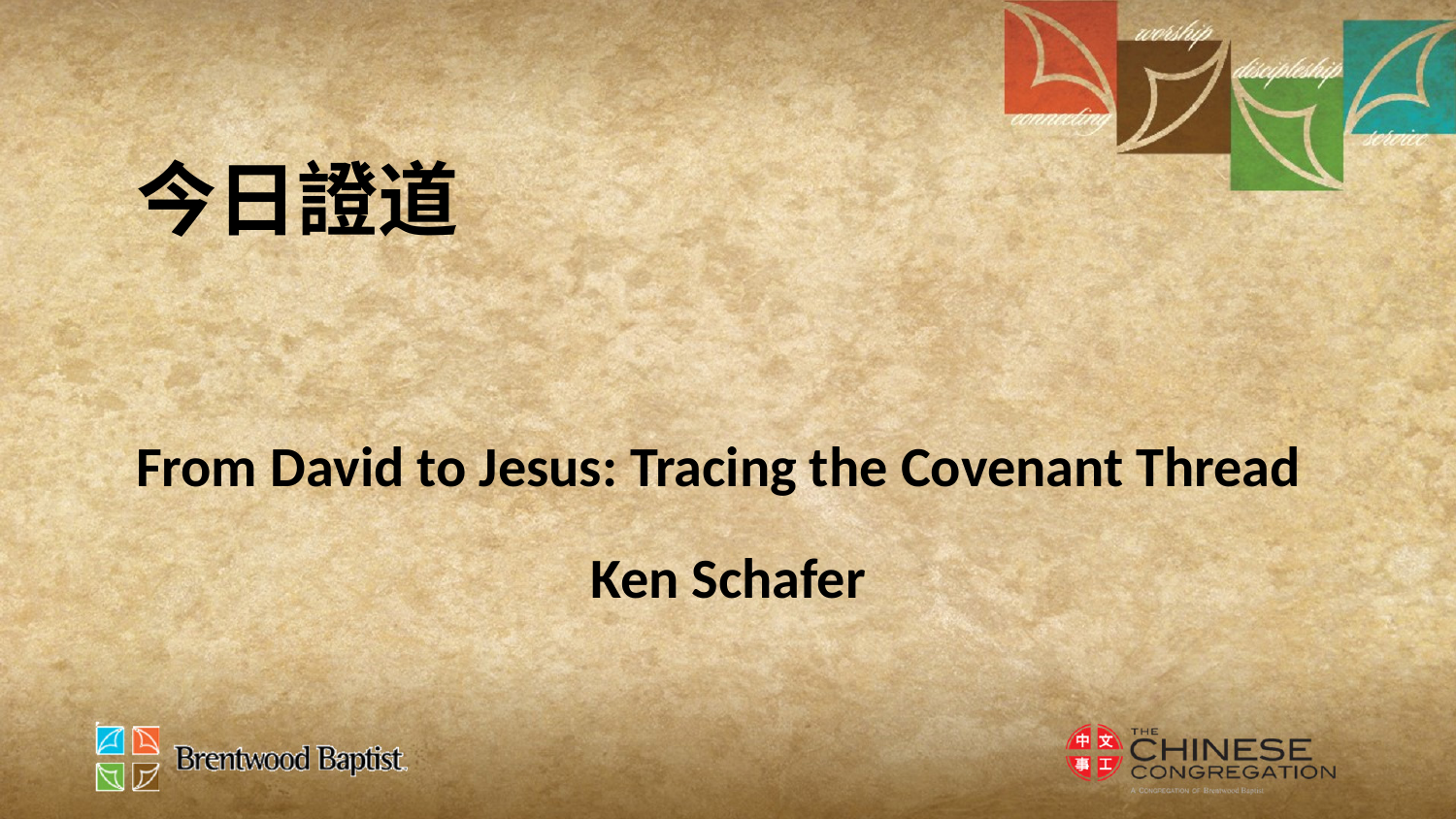

今日證道

From David to Jesus: Tracing the Covenant Thread

Ken Schafer